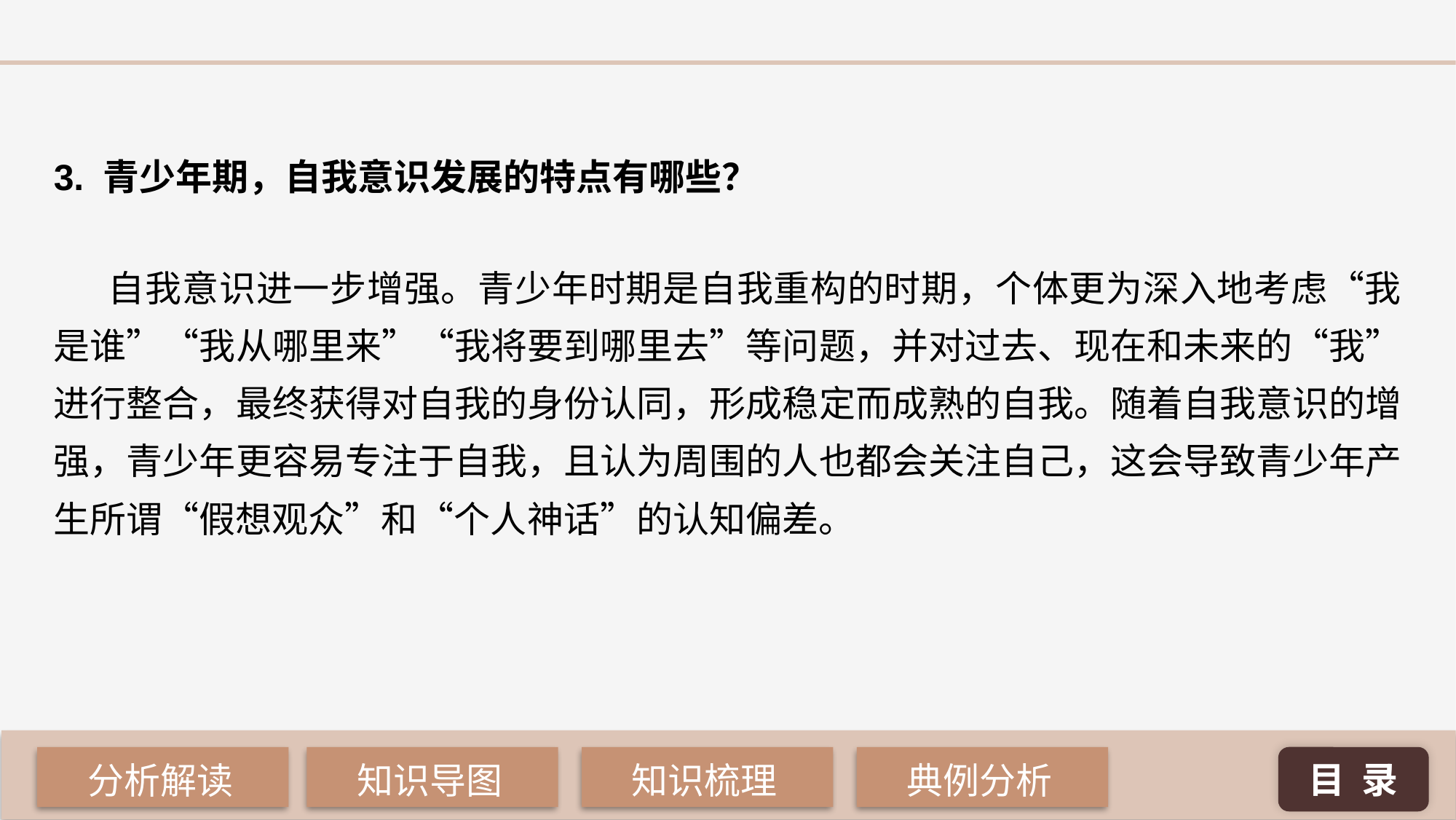

3. 青少年期，自我意识发展的特点有哪些？
自我意识进一步增强。青少年时期是自我重构的时期，个体更为深入地考虑“我是谁”“我从哪里来”“我将要到哪里去”等问题，并对过去、现在和未来的“我”进行整合，最终获得对自我的身份认同，形成稳定而成熟的自我。随着自我意识的增强，青少年更容易专注于自我，且认为周围的人也都会关注自己，这会导致青少年产生所谓“假想观众”和“个人神话”的认知偏差。